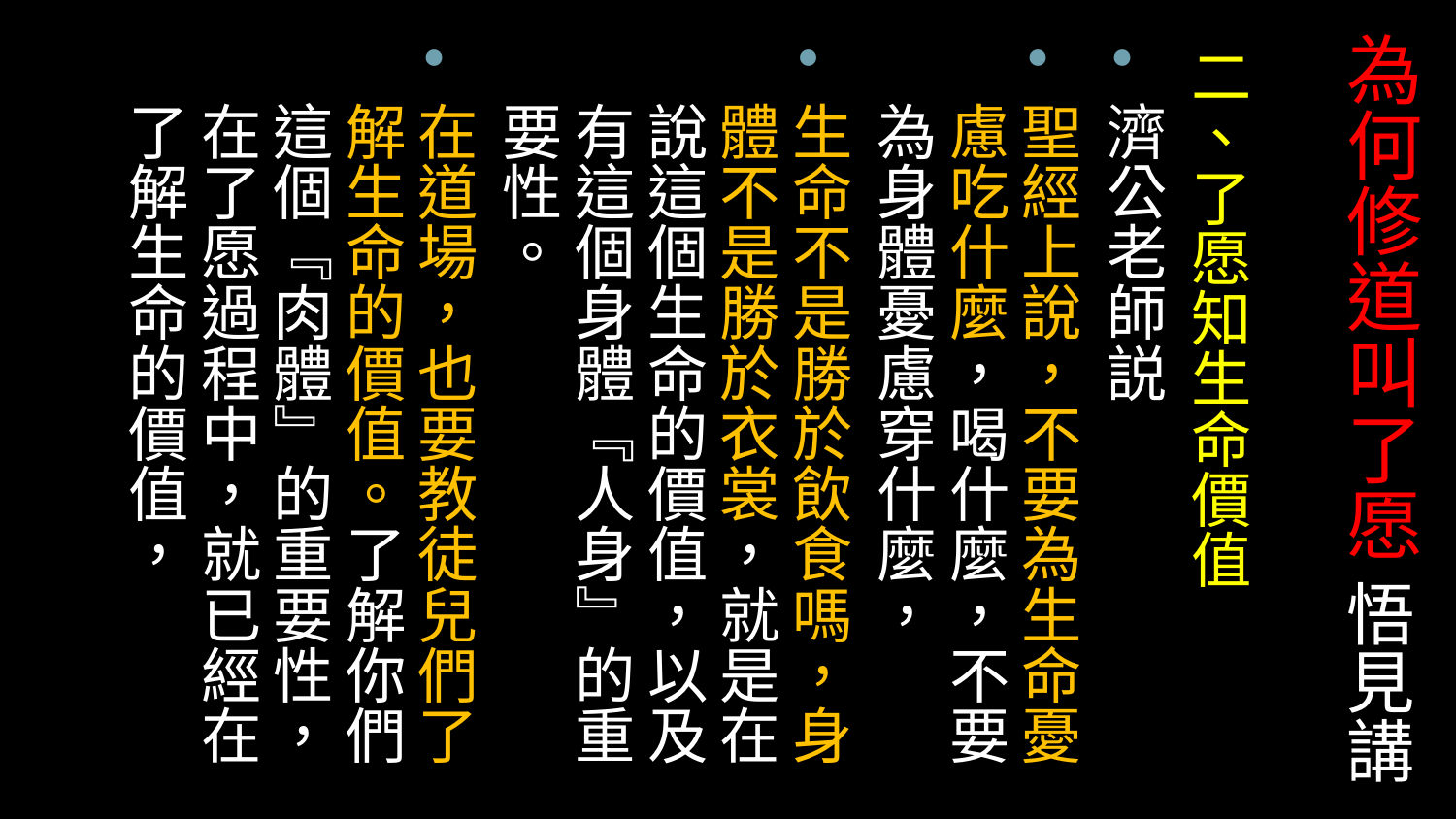

# 為何修道叫了愿 悟見講
二、了愿知生命價值
濟公老師説
聖經上說，不要為生命憂慮吃什麼，喝什麼，不要為身體憂慮穿什麼，
生命不是勝於飲食嗎，身體不是勝於衣裳，就是在說這個生命的價值，以及有這個身體『人身』的重要性。
在道場，也要教徒兒們了解生命的價值。了解你們這個『肉體』的重要性，在了愿過程中，就已經在了解生命的價值，